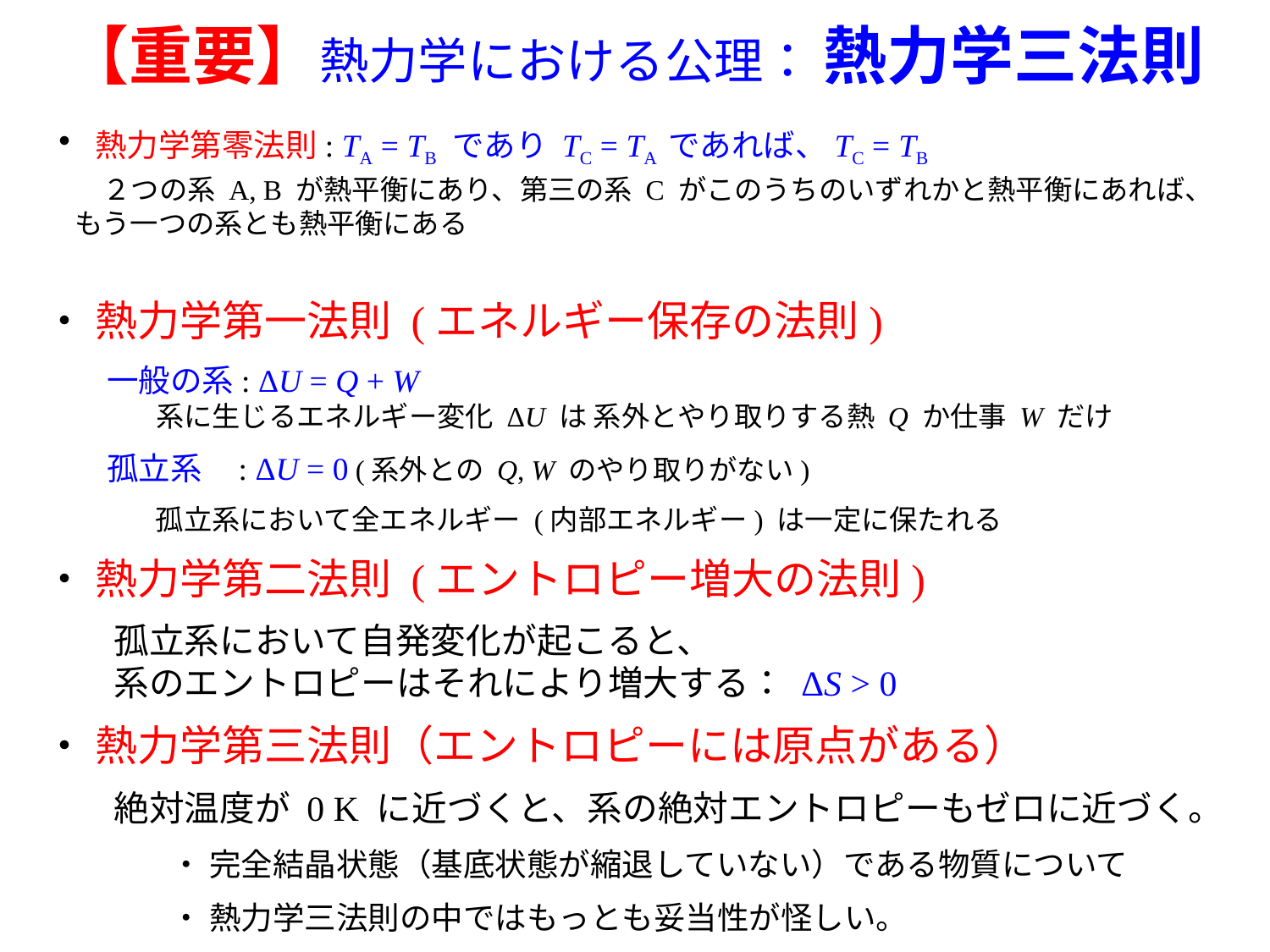

# 【重要】熱力学における公理： 熱力学三法則
・ 熱力学第零法則: TA = TB であり TC = TA であれば、TC = TB
　　２つの系 A, B が熱平衡にあり、第三の系 C がこのうちのいずれかと熱平衡にあれば、
     もう一つの系とも熱平衡にある

・ 熱力学第一法則 (エネルギー保存の法則)
　　一般の系: ΔU = Q + W
　　　　系に生じるエネルギー変化 ΔU は 系外とやり取りする熱 Q か仕事 W だけ
　　孤立系    : ΔU = 0 (系外との Q, W のやり取りがない)
　　　　孤立系において全エネルギー (内部エネルギー) は一定に保たれる
・ 熱力学第二法則 (エントロピー増大の法則)
　　孤立系において自発変化が起こると、
　　系のエントロピーはそれにより増大する： ΔS > 0
・ 熱力学第三法則（エントロピーには原点がある）
　　絶対温度が 0 K に近づくと、系の絶対エントロピーもゼロに近づく。
　　　　・ 完全結晶状態（基底状態が縮退していない）である物質について
　　　　・ 熱力学三法則の中ではもっとも妥当性が怪しい。